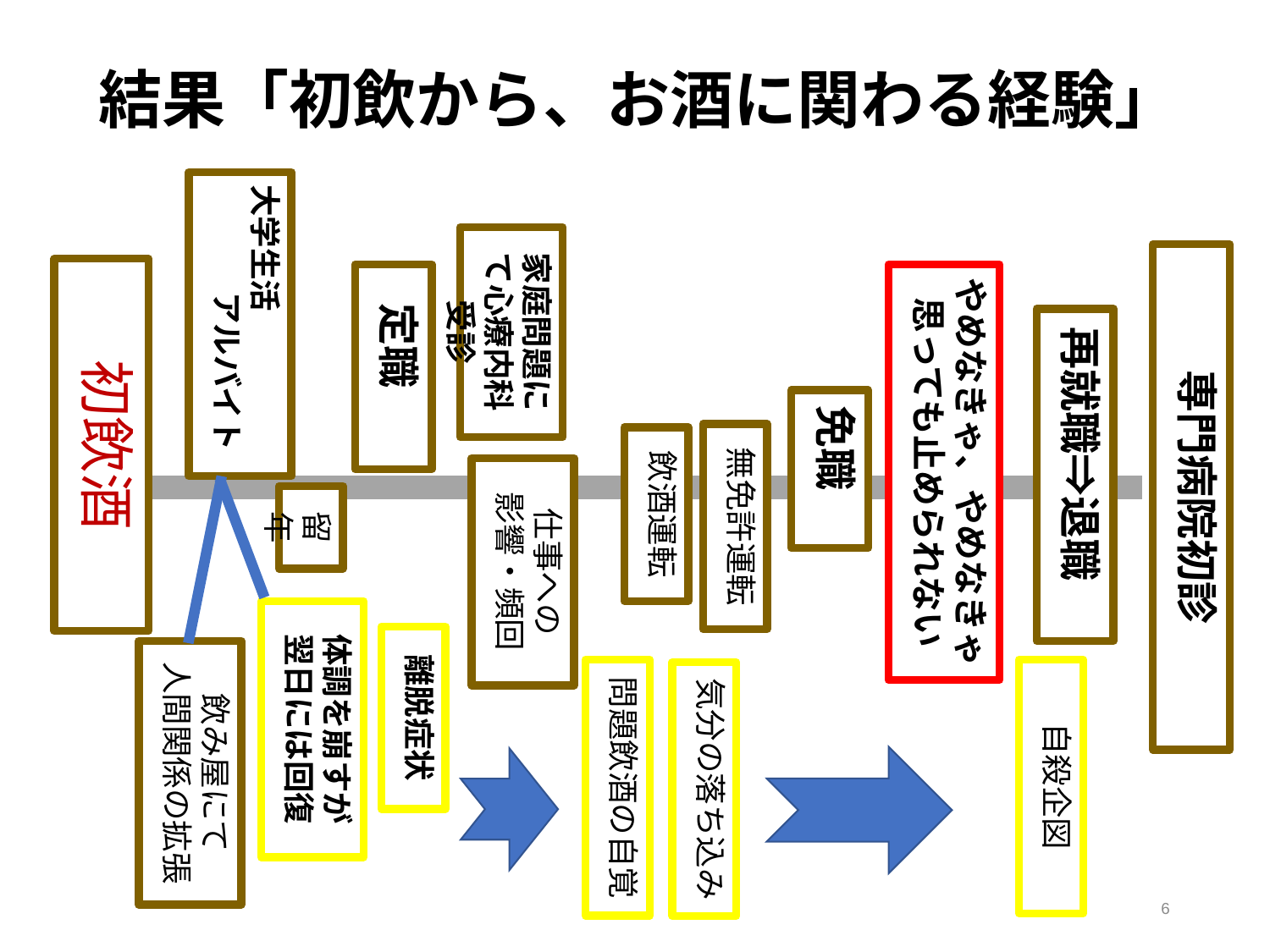

# 結果「初飲から、お酒に関わる経験」
大学生活
　　　アルバイト
家庭問題にて心療内科受診
専門病院初診
初飲酒
定職
やめなきゃ、やめなきゃ思っても止められない
再就職⇒退職
免職
無免許運転
飲酒運転
仕事への
影響・頻回
留年
体調を崩すが
翌日には回復
離脱症状
飲み屋にて
人間関係の拡張
問題飲酒の自覚
自殺企図
気分の落ち込み

6